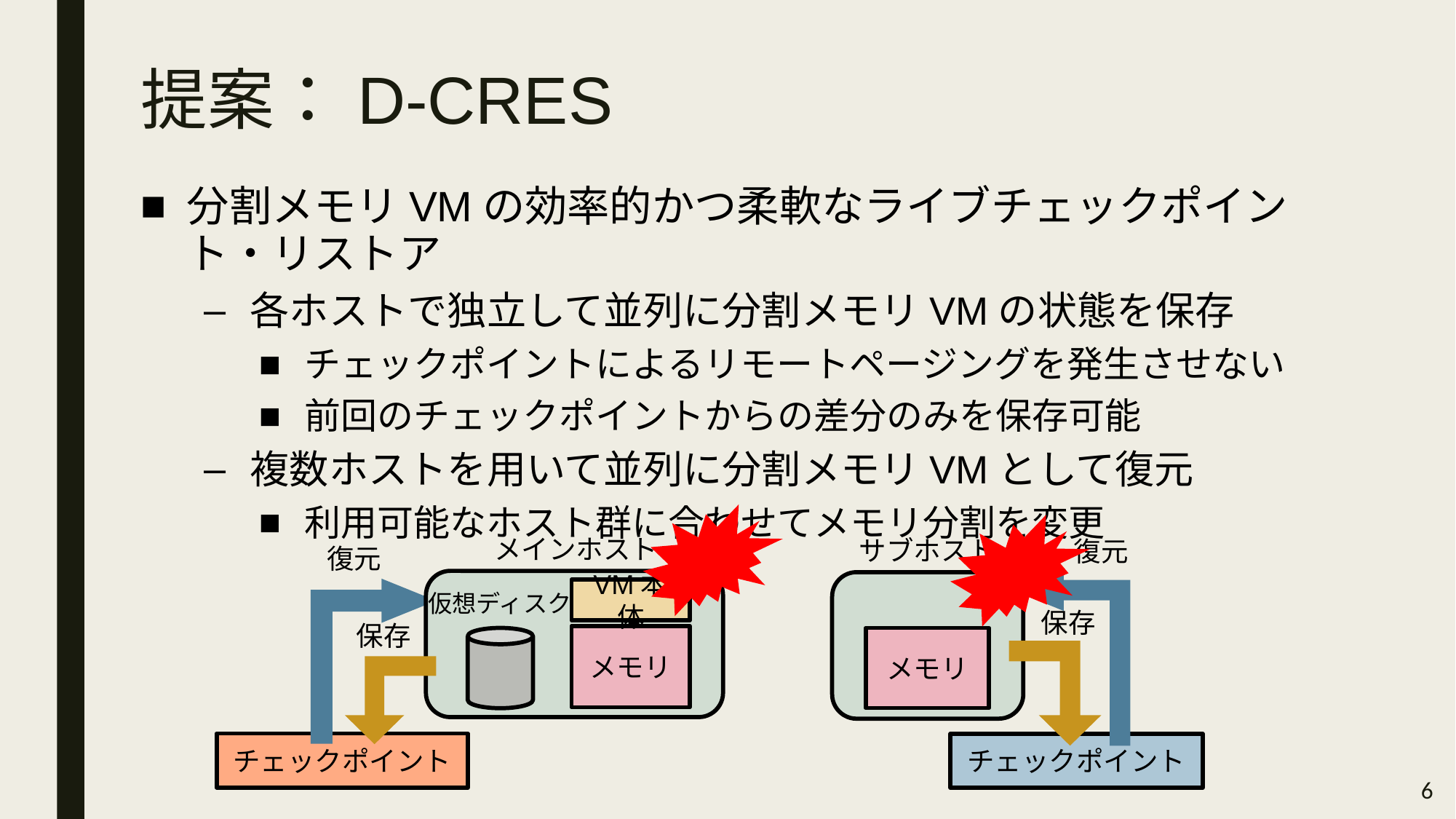

# 提案：D-CRES
分割メモリVMの効率的かつ柔軟なライブチェックポイント・リストア
各ホストで独立して並列に分割メモリVMの状態を保存
チェックポイントによるリモートページングを発生させない
前回のチェックポイントからの差分のみを保存可能
複数ホストを用いて並列に分割メモリVMとして復元
利用可能なホスト群に合わせてメモリ分割を変更

メインホスト
サブホスト
復元
復元

VM本体
仮想ディスク

保存
保存
メモリ

メモリ

チェックポイント
チェックポイント
6